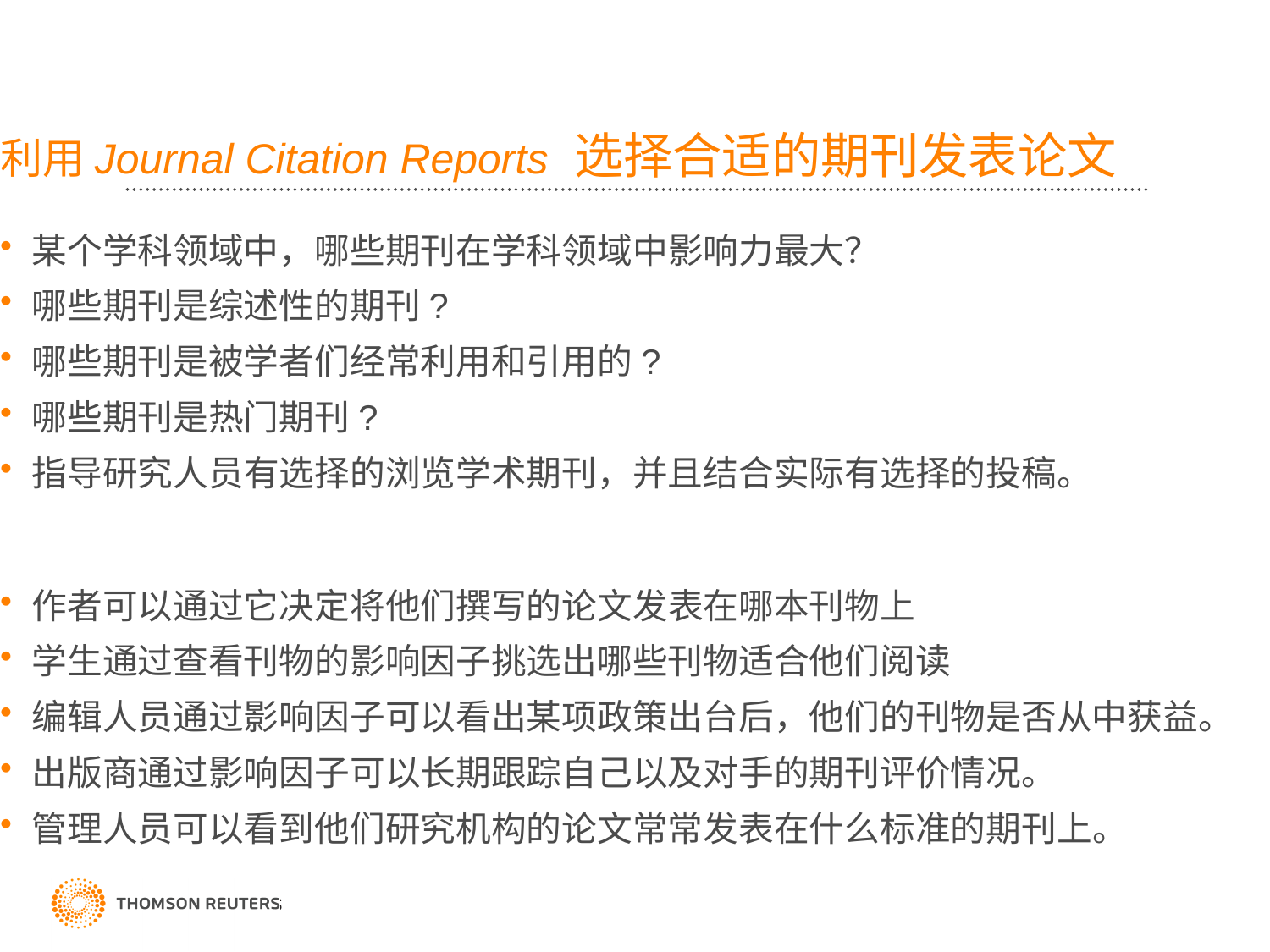

# 利用Journal Citation Reports 选择合适的期刊发表论文
某个学科领域中，哪些期刊在学科领域中影响力最大？
哪些期刊是综述性的期刊?
哪些期刊是被学者们经常利用和引用的?
哪些期刊是热门期刊?
指导研究人员有选择的浏览学术期刊，并且结合实际有选择的投稿。

作者可以通过它决定将他们撰写的论文发表在哪本刊物上
学生通过查看刊物的影响因子挑选出哪些刊物适合他们阅读
编辑人员通过影响因子可以看出某项政策出台后，他们的刊物是否从中获益。
出版商通过影响因子可以长期跟踪自己以及对手的期刊评价情况。
管理人员可以看到他们研究机构的论文常常发表在什么标准的期刊上。